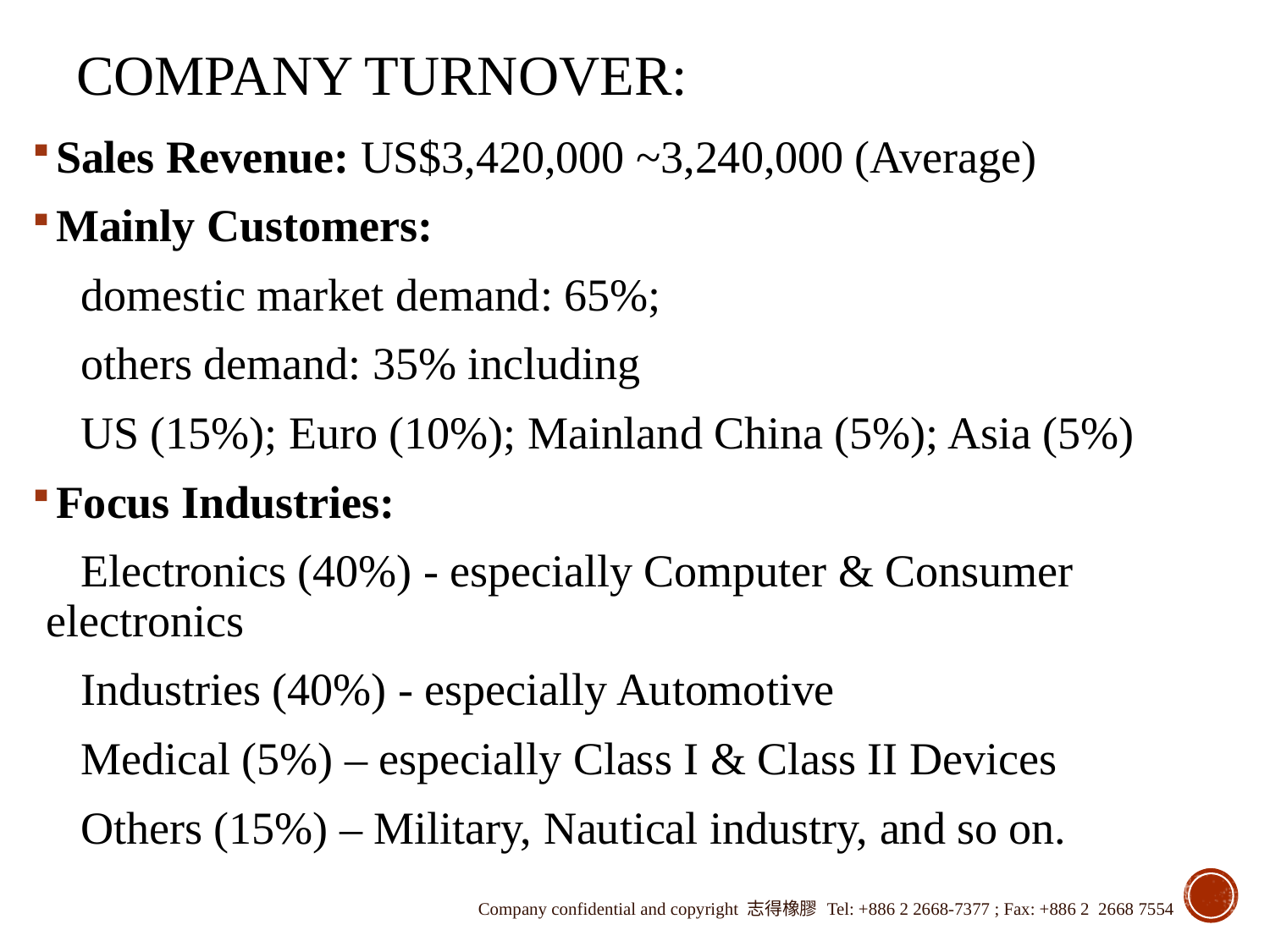

# Company turnover:
Sales Revenue: US$3,420,000 ~3,240,000 (Average)
Mainly Customers:
   domestic market demand: 65%;
   others demand: 35% including
   US (15%); Euro (10%); Mainland China (5%); Asia (5%)
Focus Industries:
   Electronics (40%) - especially Computer & Consumer electronics
   Industries (40%) - especially Automotive
   Medical (5%) – especially Class I & Class II Devices
   Others (15%) – Military, Nautical industry, and so on.

Company confidential and copyright 志得橡膠 Tel: +886 2 2668-7377 ; Fax: +886 2  2668 7554